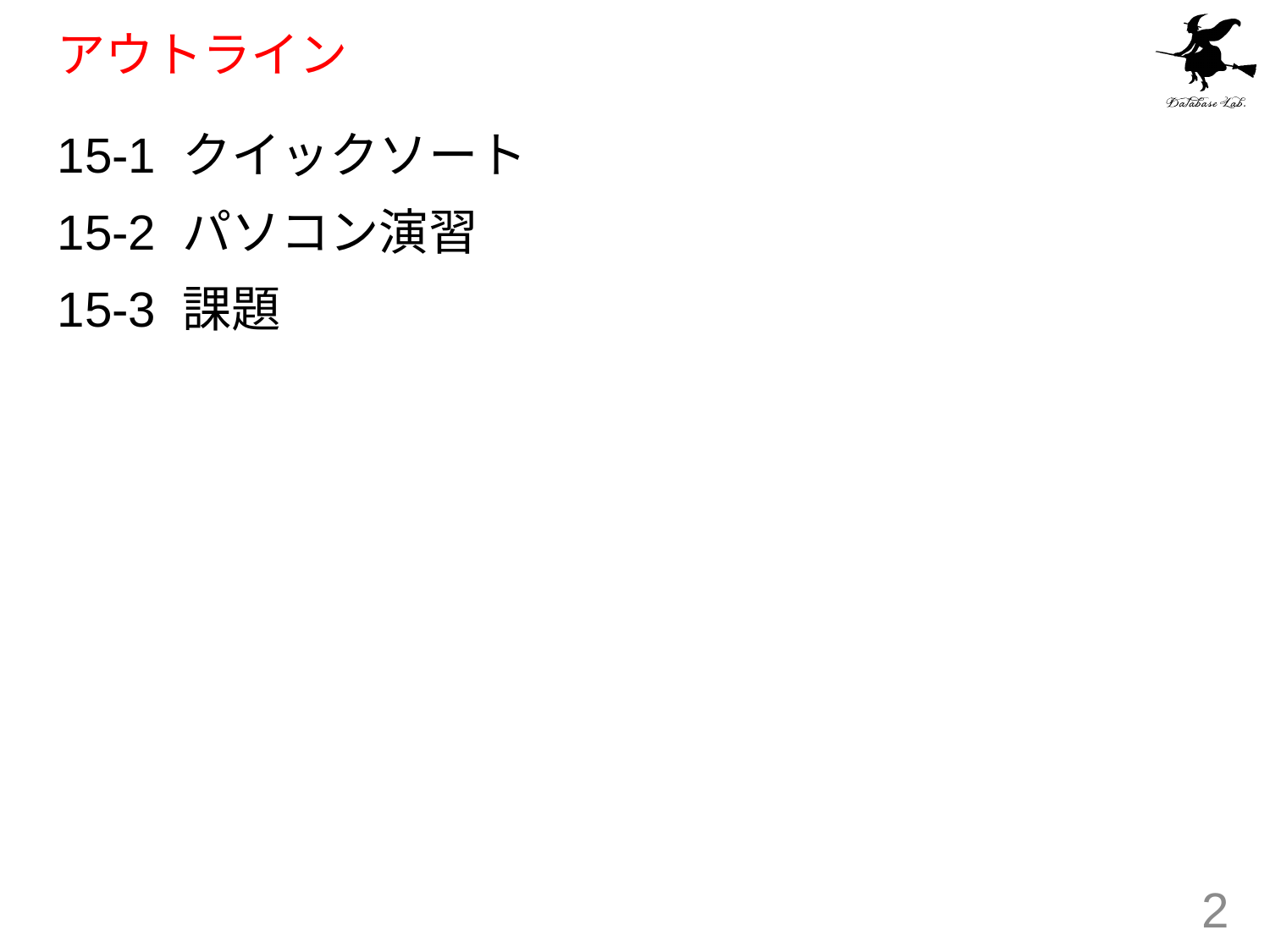

# アウトライン
15-1 クイックソート
15-2 パソコン演習
15-3 課題
2